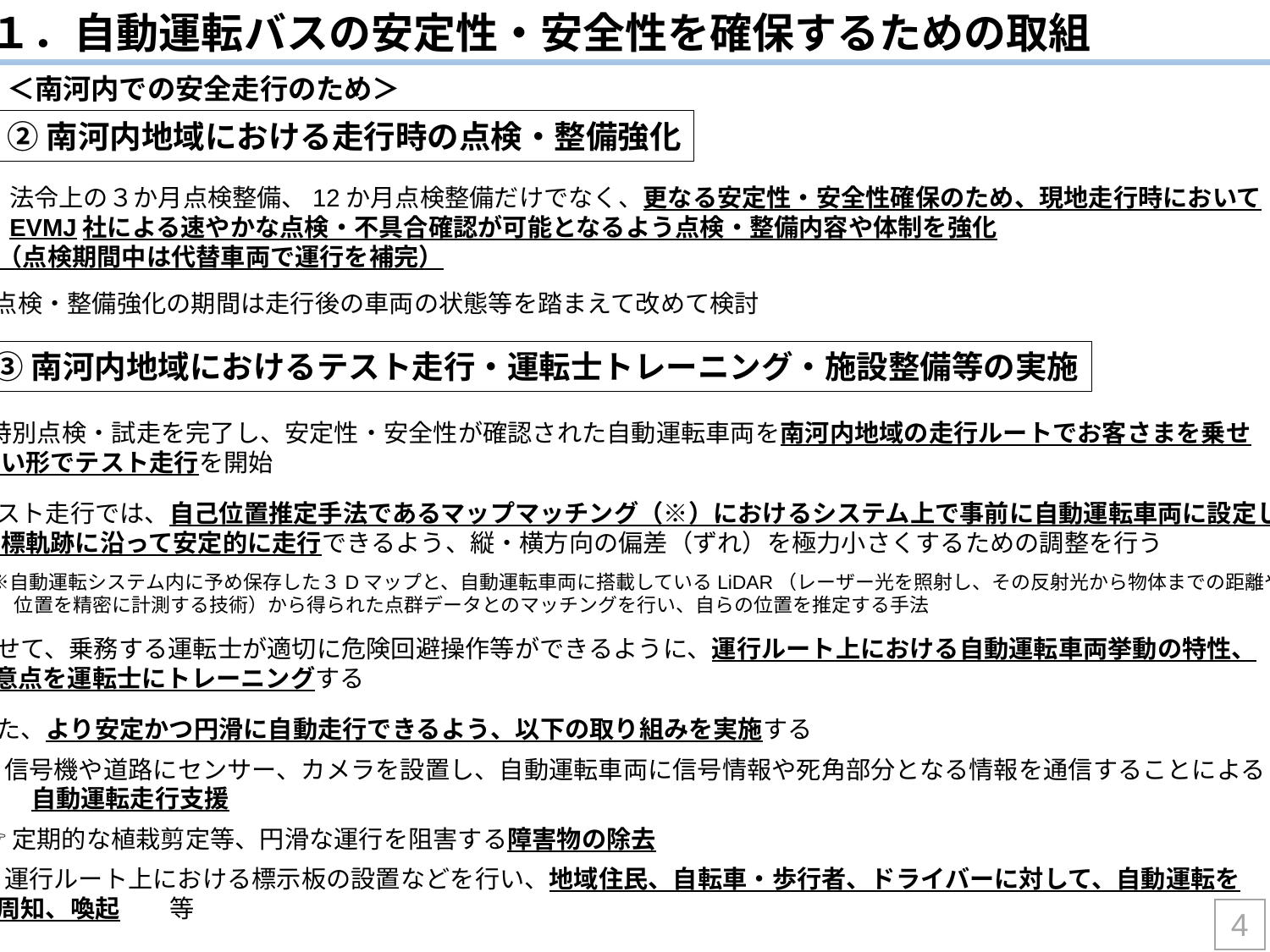

１．自動運転バスの安定性・安全性を確保するための取組

＜南河内での安全走行のため＞
②南河内地域における走行時の点検・整備強化
• 法令上の３か月点検整備、12か月点検整備だけでなく、更なる安定性・安全性確保のため、現地走行時において
　 EVMJ社による速やかな点検・不具合確認が可能となるよう点検・整備内容や体制を強化
　（点検期間中は代替車両で運行を補完）

• 点検・整備強化の期間は走行後の車両の状態等を踏まえて改めて検討
③南河内地域におけるテスト走行・運転士トレーニング・施設整備等の実施
• 特別点検・試走を完了し、安定性・安全性が確認された自動運転車両を南河内地域の走行ルートでお客さまを乗せ
　ない形でテスト走行を開始

• テスト走行では、自己位置推定手法であるマップマッチング（※）におけるシステム上で事前に自動運転車両に設定した
　目標軌跡に沿って安定的に走行できるよう、縦・横方向の偏差（ずれ）を極力小さくするための調整を行う

　　※自動運転システム内に予め保存した３Dマップと、自動運転車両に搭載しているLiDAR（レーザー光を照射し、その反射光から物体までの距離や形状、
　　　 位置を精密に計測する技術）から得られた点群データとのマッチングを行い、自らの位置を推定する手法

• 併せて、乗務する運転士が適切に危険回避操作等ができるように、運行ルート上における自動運転車両挙動の特性、
  注意点を運転士にトレーニングする

• また、より安定かつ円滑に自動走行できるよう、以下の取り組みを実施する

   ☞ 信号機や道路にセンサー、カメラを設置し、自動運転車両に信号情報や死角部分となる情報を通信することによる
　　　 自動運転走行支援

　 ☞ 定期的な植栽剪定等、円滑な運行を阻害する障害物の除去

   ☞ 運行ルート上における標示板の設置などを行い、地域住民、自転車・歩行者、ドライバーに対して、自動運転を
       周知、喚起　　等

 4